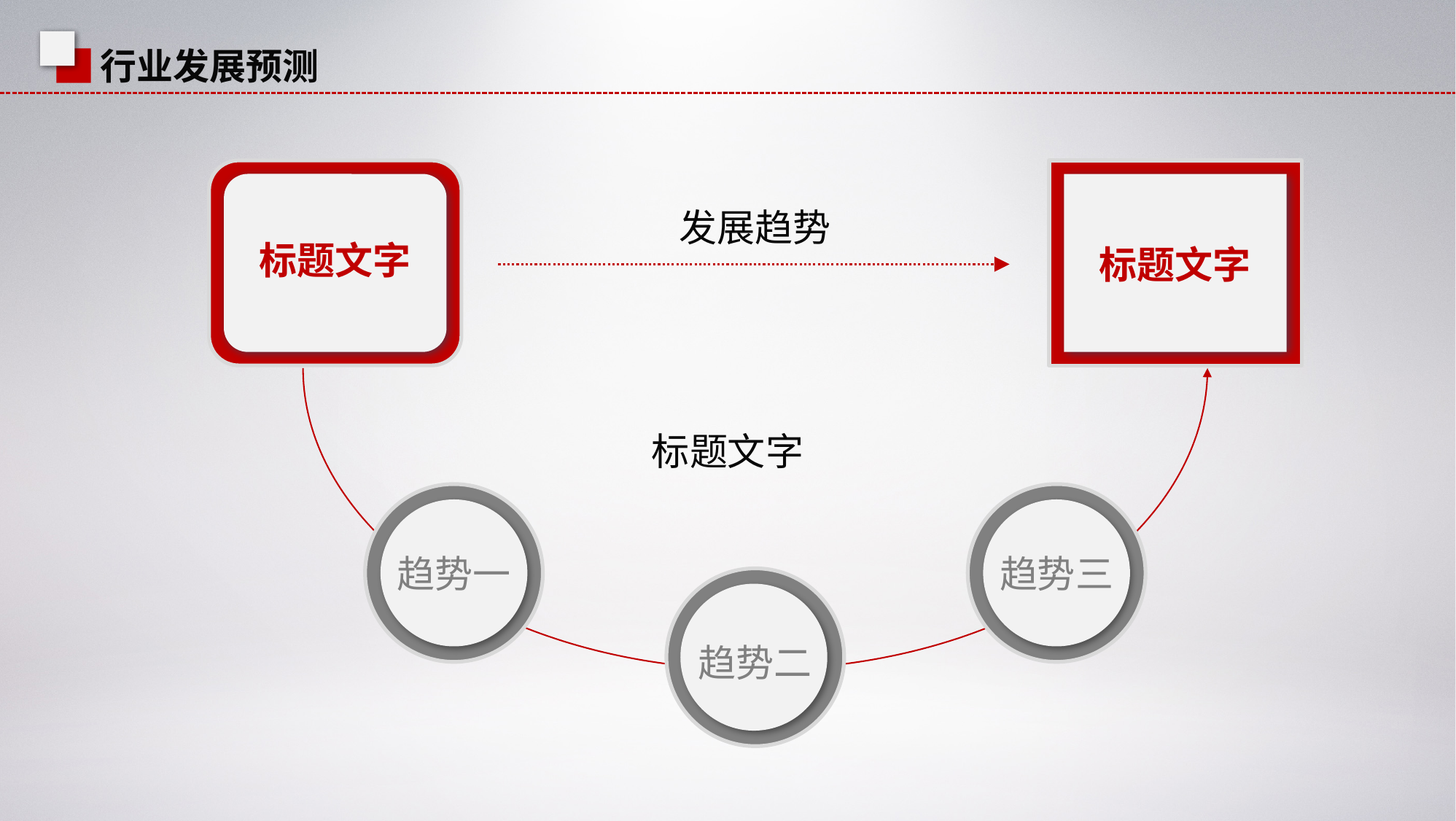

行业发展预测

发展趋势
标题文字
标题文字

标题文字

趋势一
趋势三

趋势二